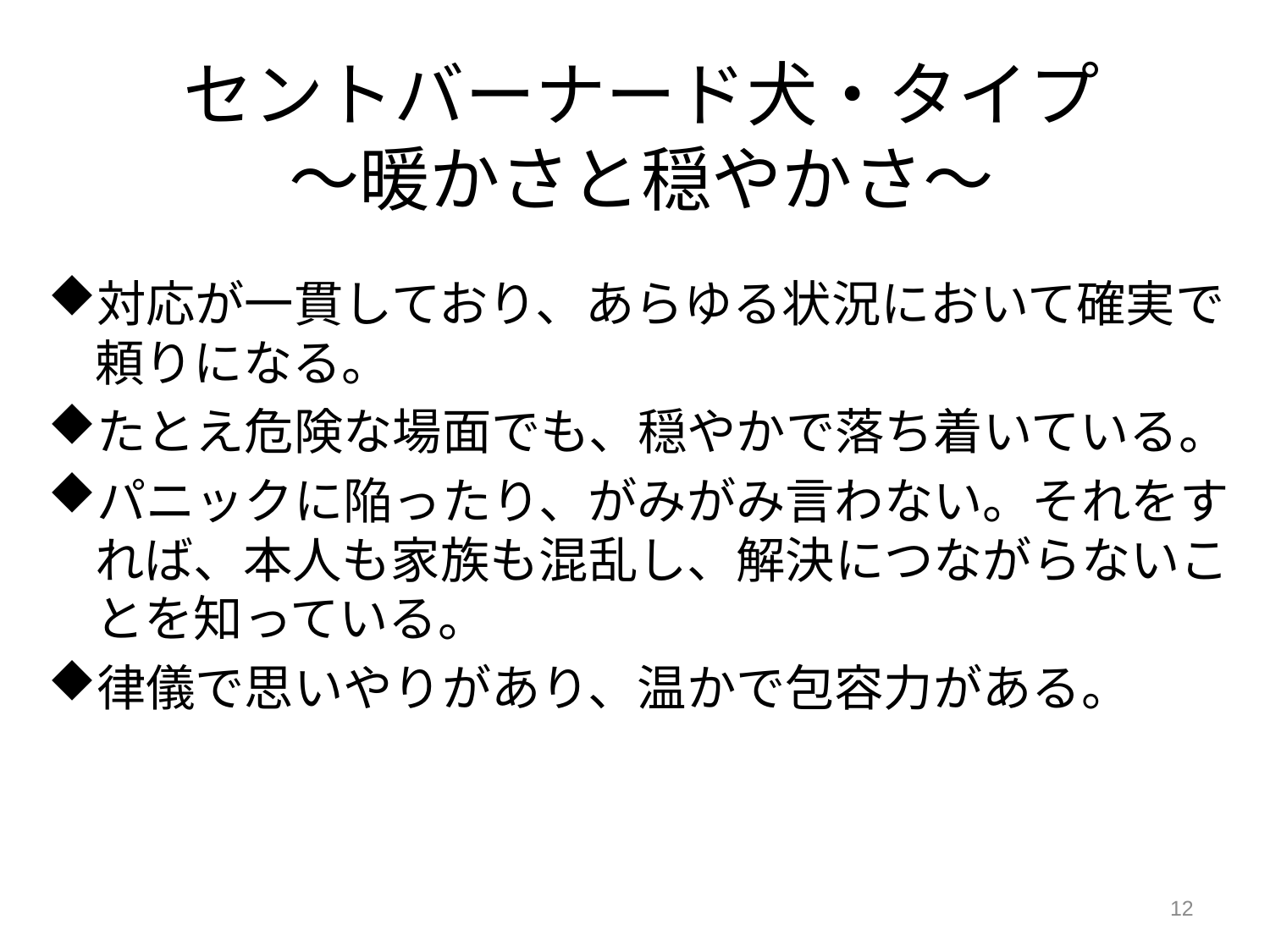

# セントバーナード犬・タイプ ～暖かさと穏やかさ～
対応が一貫しており、あらゆる状況において確実で頼りになる。
たとえ危険な場面でも、穏やかで落ち着いている。
パニックに陥ったり、がみがみ言わない。それをすれば、本人も家族も混乱し、解決につながらないことを知っている。
律儀で思いやりがあり、温かで包容力がある。
12